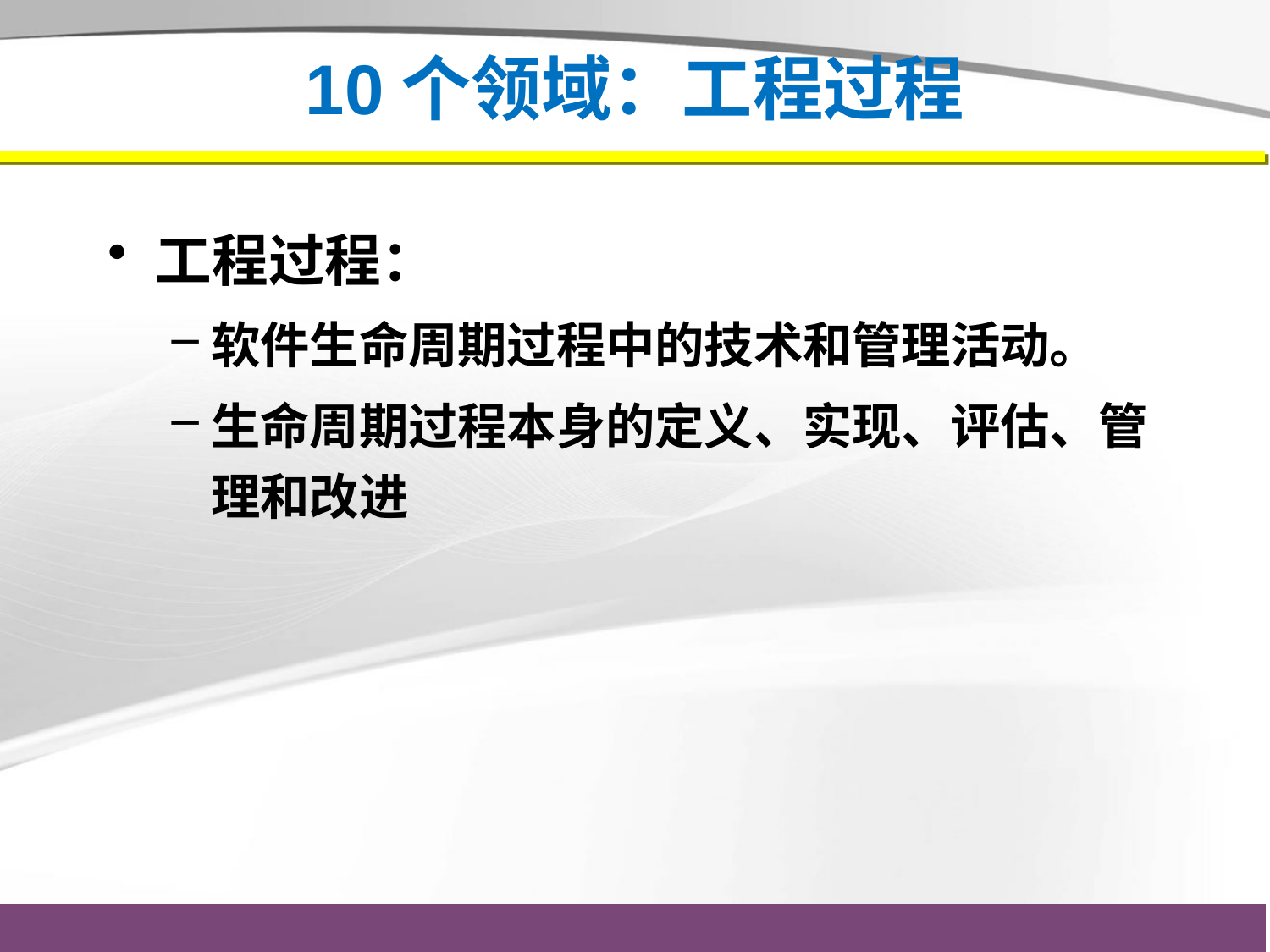

# 10个领域：工程过程
工程过程：
软件生命周期过程中的技术和管理活动。
生命周期过程本身的定义、实现、评估、管理和改进